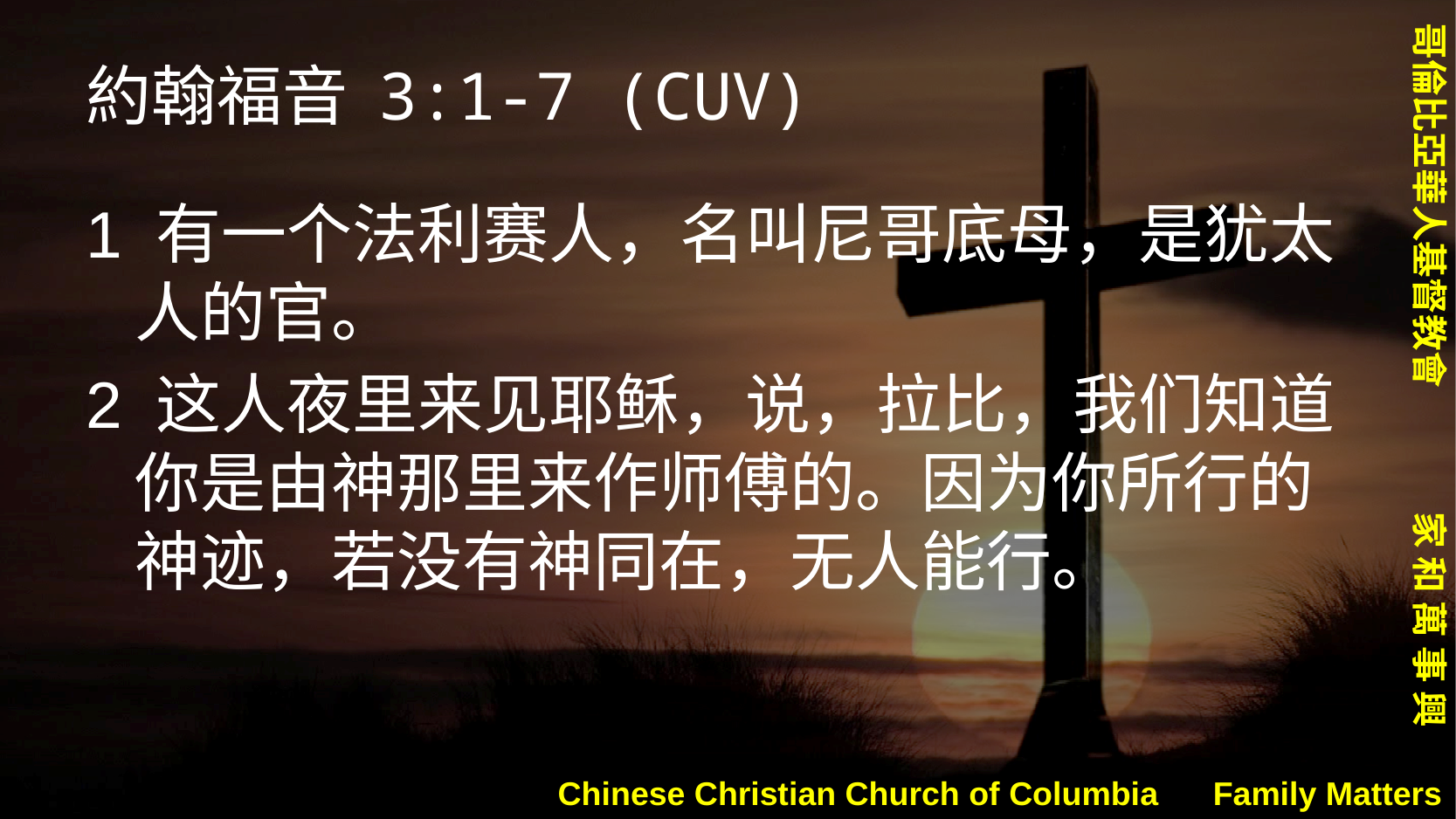

約翰福音 3:1-7 (CUV)

1 有一个法利赛人，名叫尼哥底母，是犹太人的官。
2 这人夜里来见耶稣，说，拉比，我们知道你是由神那里来作师傅的。因为你所行的神迹，若没有神同在，无人能行。
Chinese Christian Church of Columbia      Family Matters